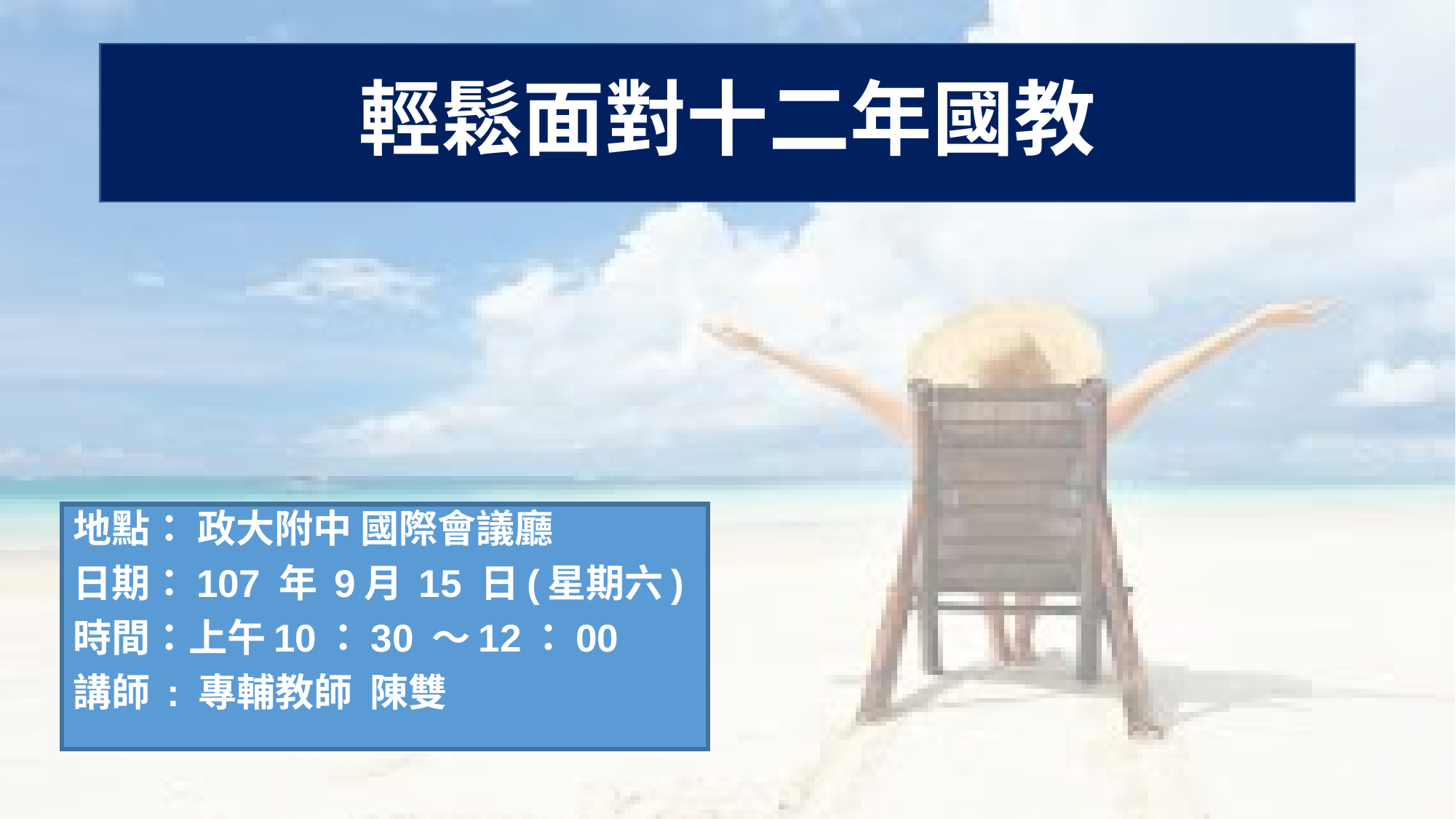

# 輕鬆面對十二年國教
地點： 政大附中 國際會議廳
日期：107 年 9月 15 日(星期六)
時間：上午10：30 ～12：00
講師 : 專輔教師  陳雙